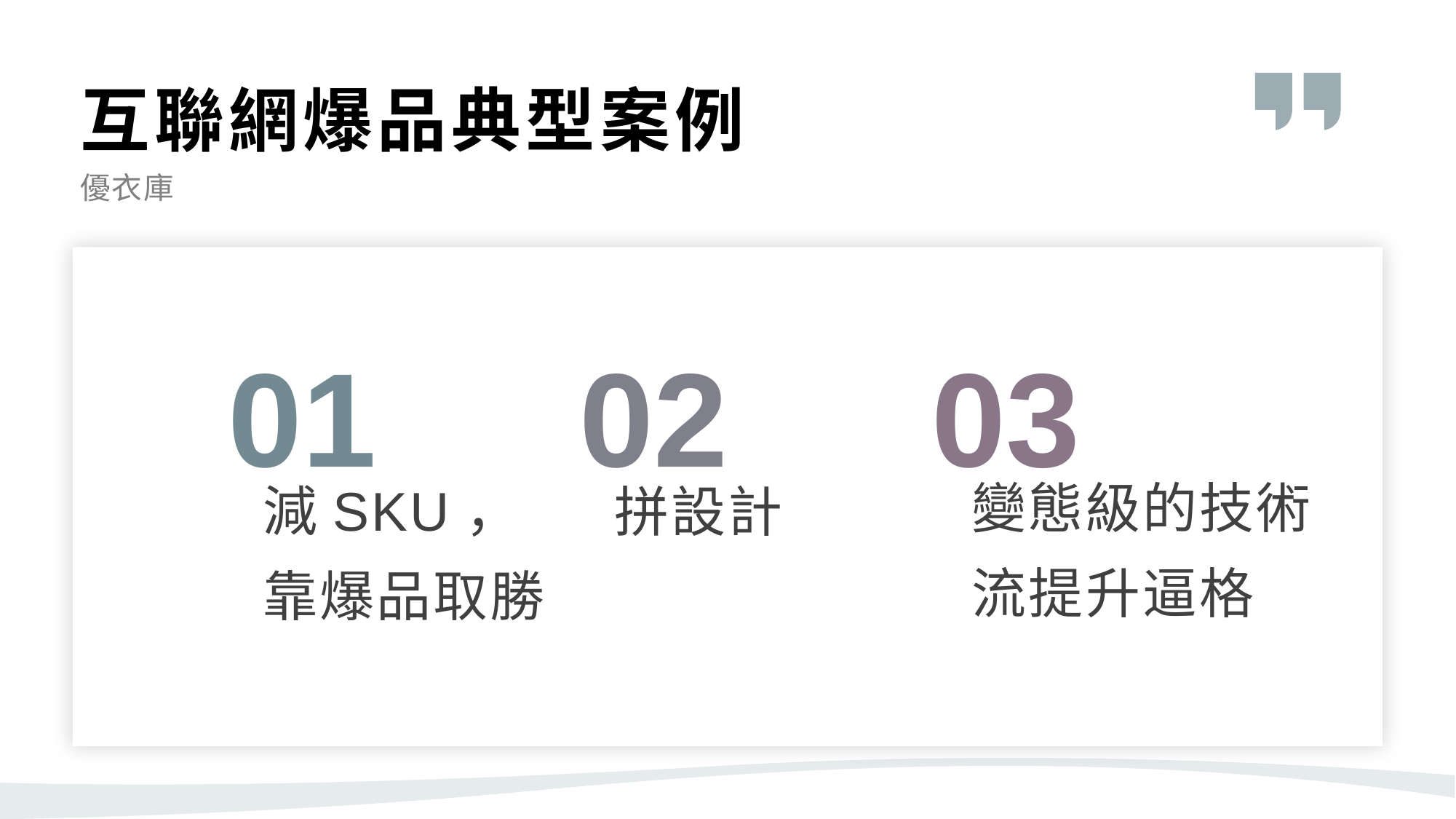

互聯網爆品典型案例

優衣庫

01
02
03
變態級的技術流提升逼格
減SKU，
靠爆品取勝
拼設計